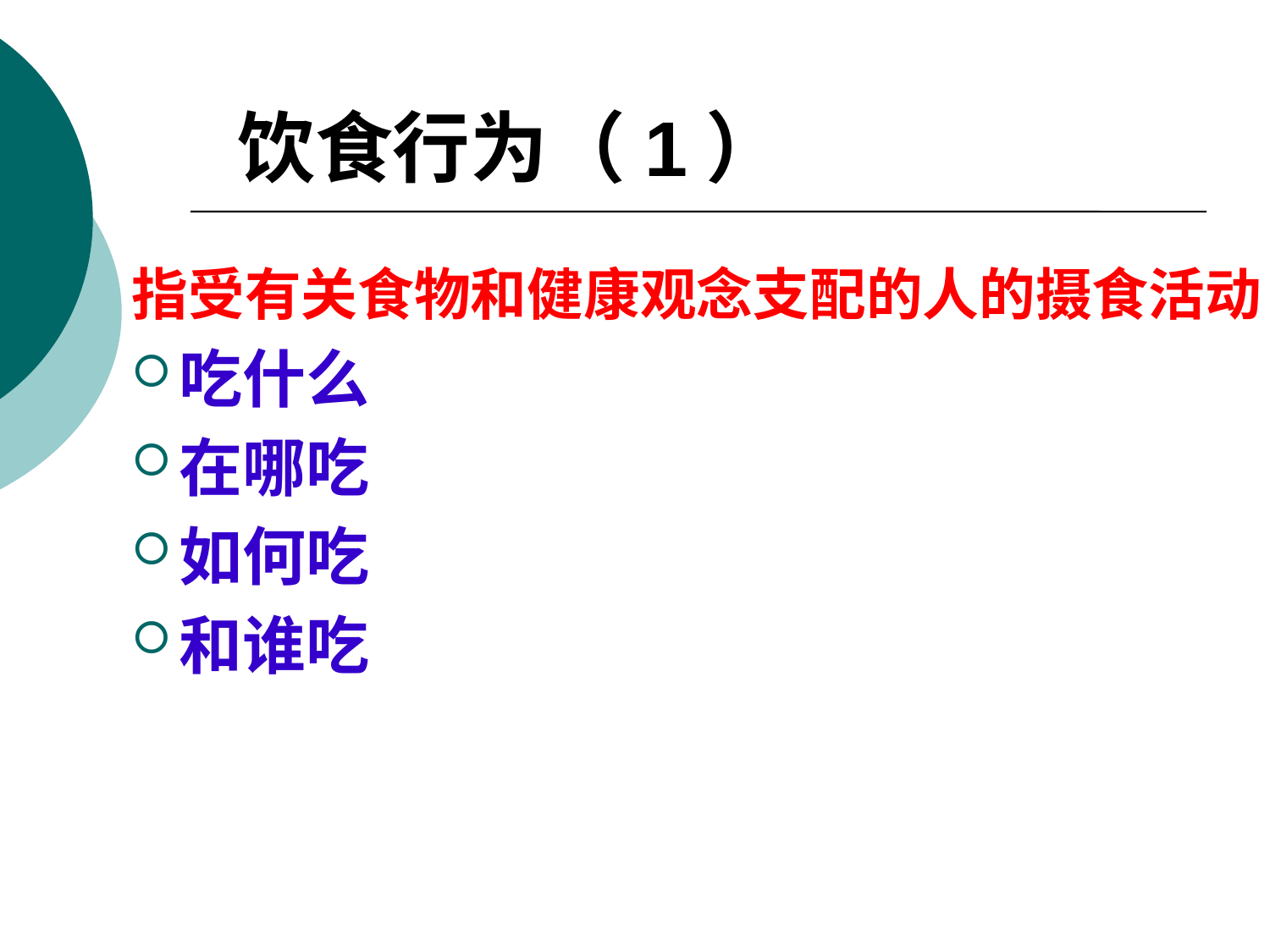

# 饮食行为（1）
指受有关食物和健康观念支配的人的摄食活动
吃什么
在哪吃
如何吃
和谁吃